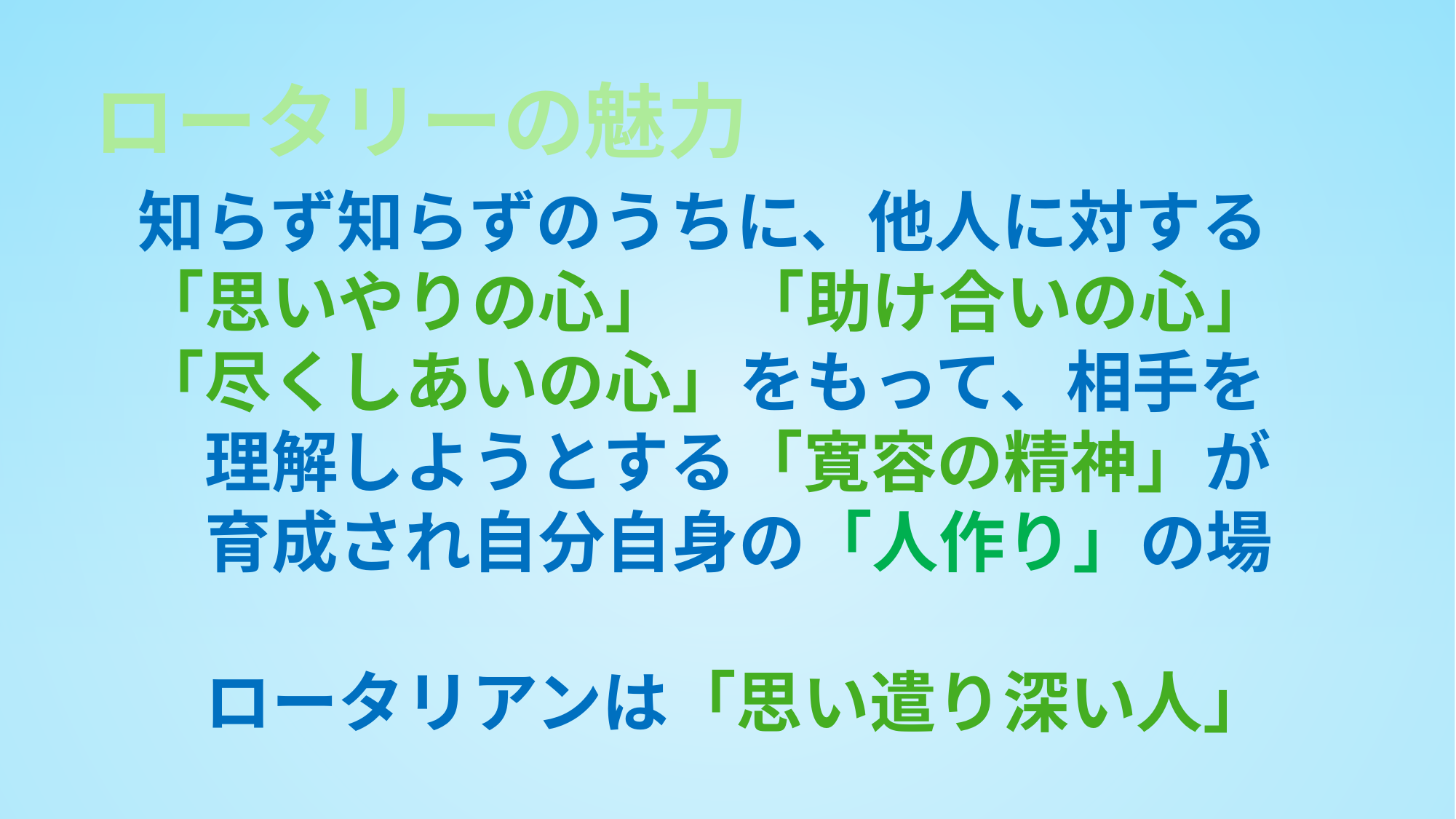

ロータリーの魅力
知らず知らずのうちに、他人に対する
「思いやりの心」　「助け合いの心」
「尽くしあいの心」をもって、相手を
　理解しようとする「寛容の精神」が
　育成され自分自身の「人作り」の場

　ロータリアンは「思い遣り深い人」